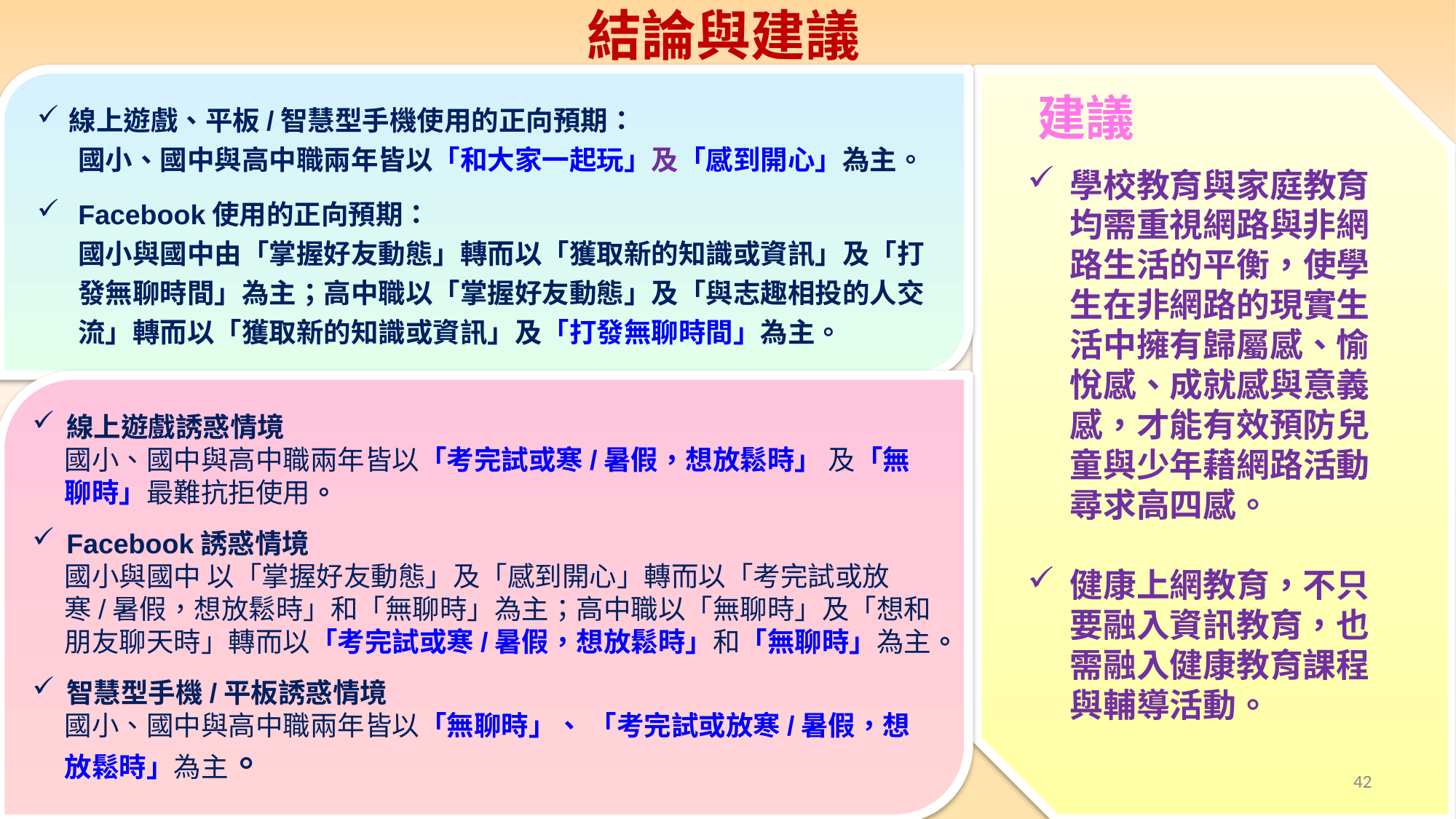

# 結論與建議
線上遊戲、平板/智慧型手機使用的正向預期：
國小、國中與高中職兩年皆以「和大家一起玩」及「感到開心」為主。
Facebook使用的正向預期：
國小與國中由「掌握好友動態」轉而以「獲取新的知識或資訊」及「打發無聊時間」為主；高中職以「掌握好友動態」及「與志趣相投的人交流」轉而以「獲取新的知識或資訊」及「打發無聊時間」為主。
學校教育與家庭教育均需重視網路與非網路生活的平衡，使學生在非網路的現實生活中擁有歸屬感、愉悅感、成就感與意義感，才能有效預防兒童與少年藉網路活動尋求高四感。

健康上網教育，不只要融入資訊教育，也需融入健康教育課程與輔導活動。
建議
線上遊戲誘惑情境
國小、國中與高中職兩年皆以「考完試或寒/暑假，想放鬆時」 及「無聊時」最難抗拒使用。
Facebook誘惑情境
國小與國中 以「掌握好友動態」及「感到開心」轉而以「考完試或放寒/暑假，想放鬆時」和「無聊時」為主；高中職以「無聊時」及「想和朋友聊天時」轉而以「考完試或寒/暑假，想放鬆時」和「無聊時」為主。
智慧型手機/平板誘惑情境
國小、國中與高中職兩年皆以「無聊時」、 「考完試或放寒/暑假，想放鬆時」為主。
42